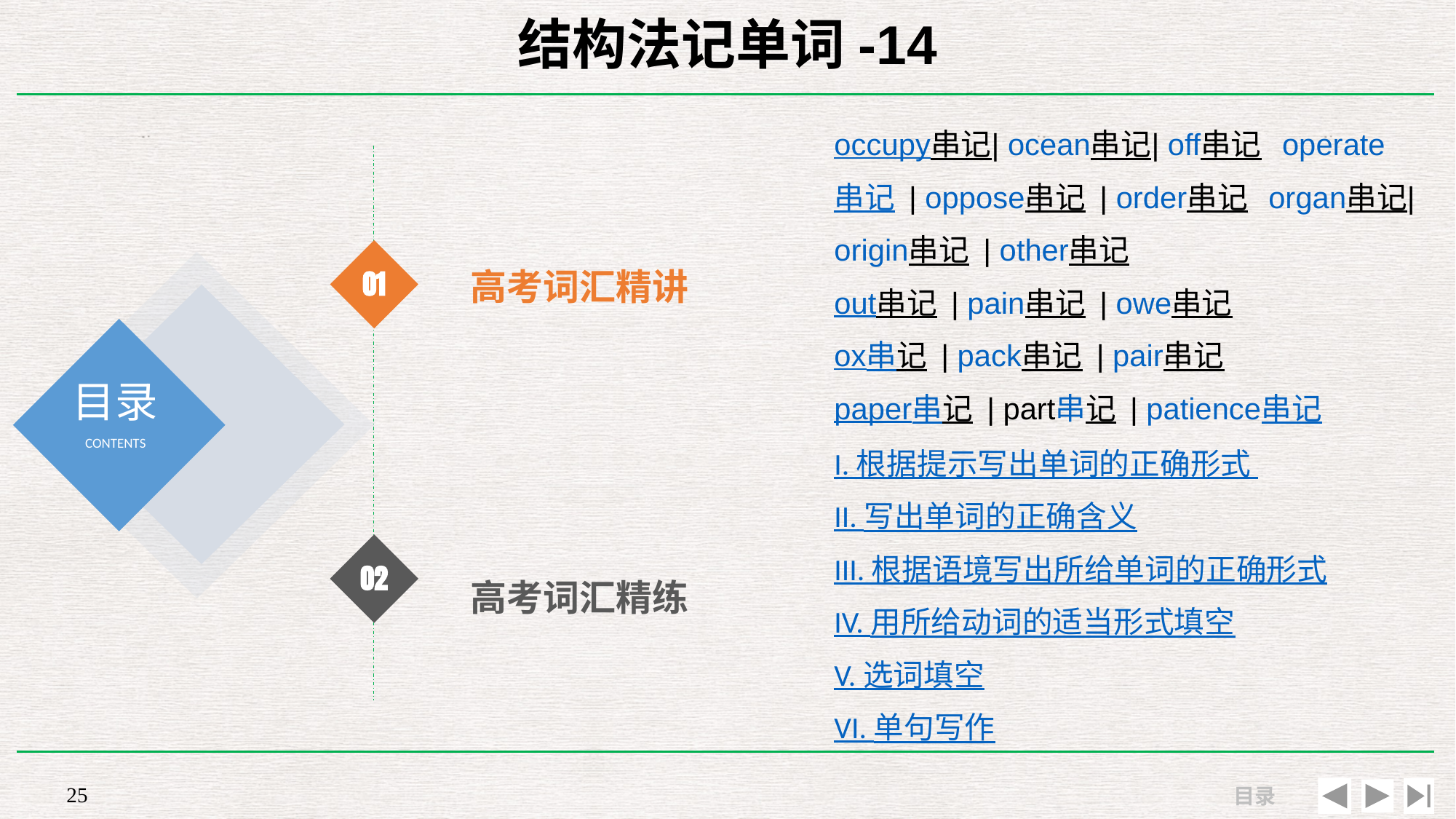

# 结构法记单词-14
occupy串记| ocean串记| off串记  operate串记 | oppose串记 | order串记  organ串记| origin串记 | other串记
out串记 | pain串记 | owe串记
ox串记 | pack串记 | pair串记
paper串记 | part串记 | patience串记
高考词汇精讲
01

I. 根据提示写出单词的正确形式
II. 写出单词的正确含义
III. 根据语境写出所给单词的正确形式
IV. 用所给动词的适当形式填空
V. 选词填空
VI. 单句写作
高考词汇精练
02